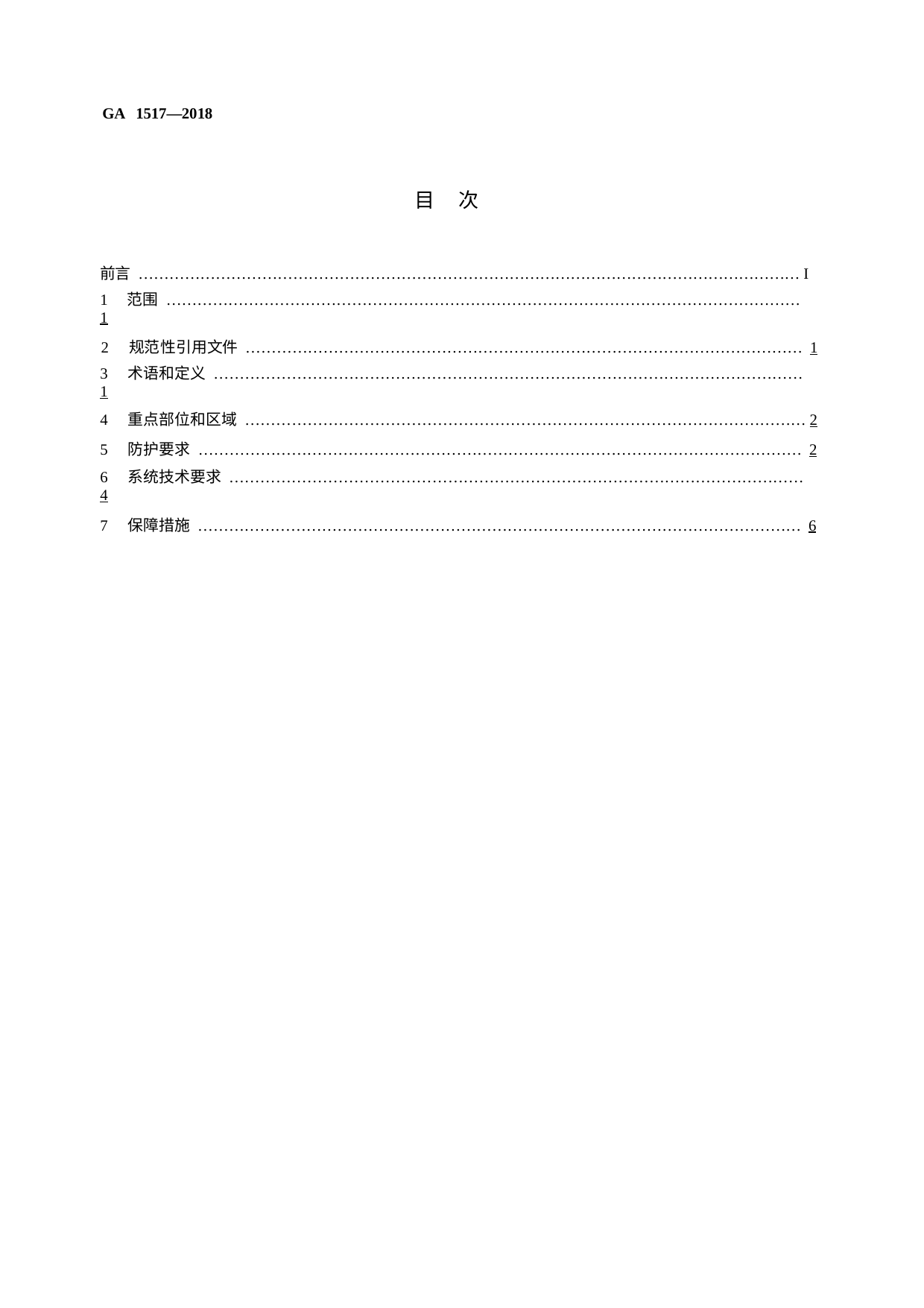

GA  1517—2018

目     次

前言 …………………………………………………………………………………………………………………I
1    范围 …………………………………………………………………………………………………………… 1
2    规范性引用文件 ……………………………………………………………………………………………… 1
3    术语和定义 …………………………………………………………………………………………………… 1
4    重点部位和区域 ………………………………………………………………………………………………2
5    防护要求 ……………………………………………………………………………………………………… 2
6    系统技术要求 ………………………………………………………………………………………………… 4

7    保障措施 ……………………………………………………………………………………………………… 6